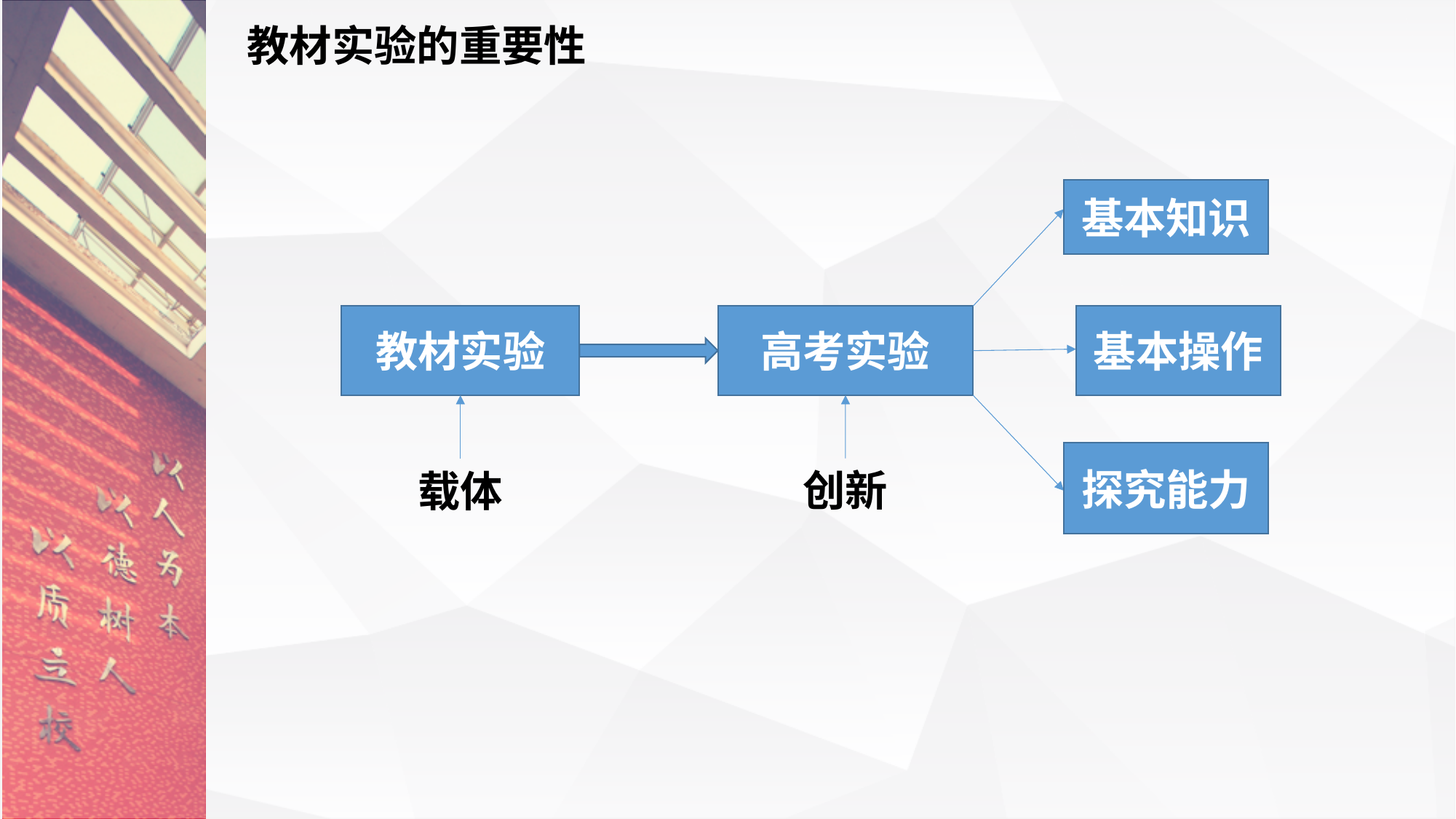

教材实验的重要性
基本知识
基本操作
教材实验
高考实验

探究能力
创新
载体